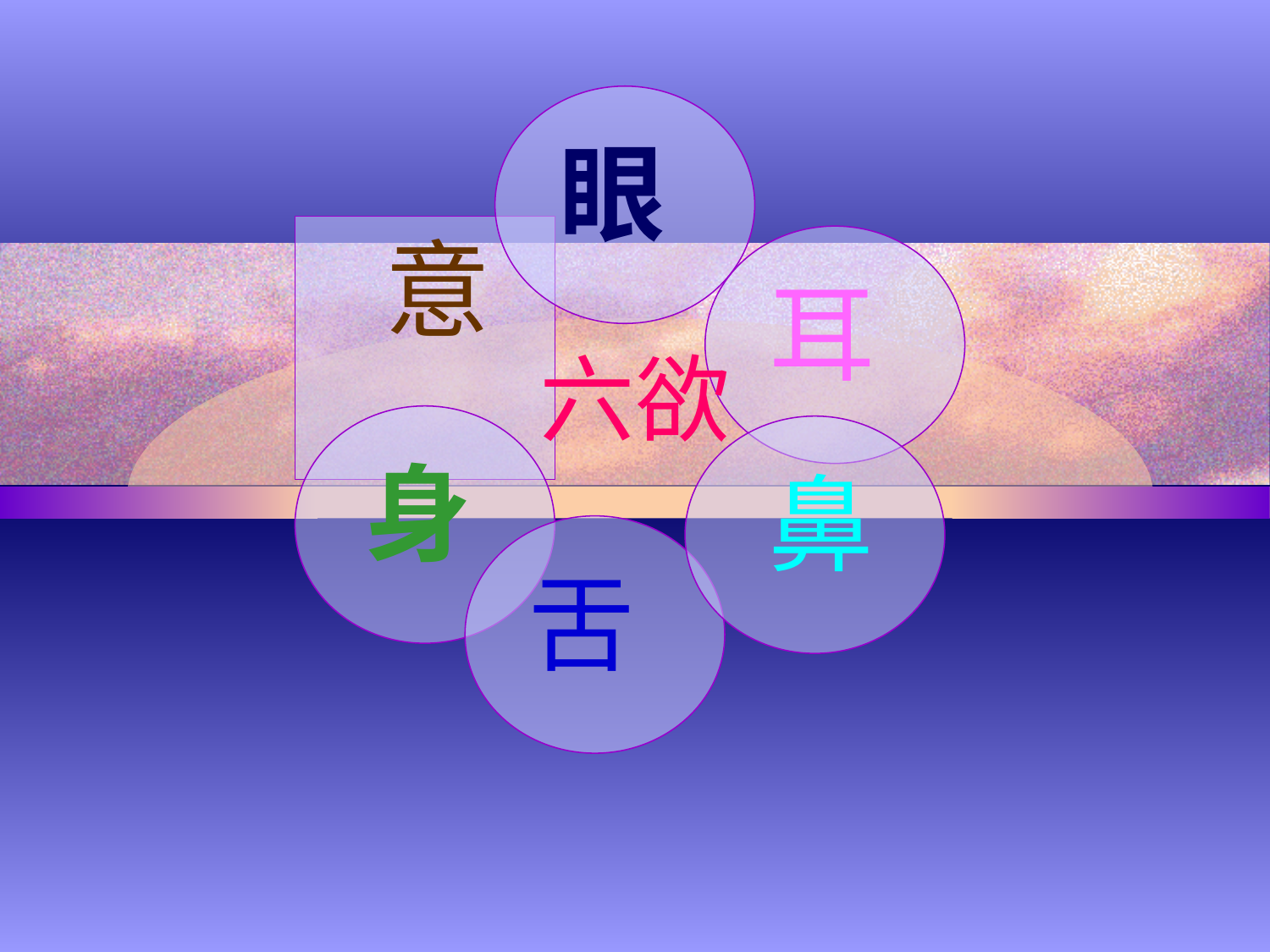

眼
 意
耳
# 六欲
身
 鼻
舌